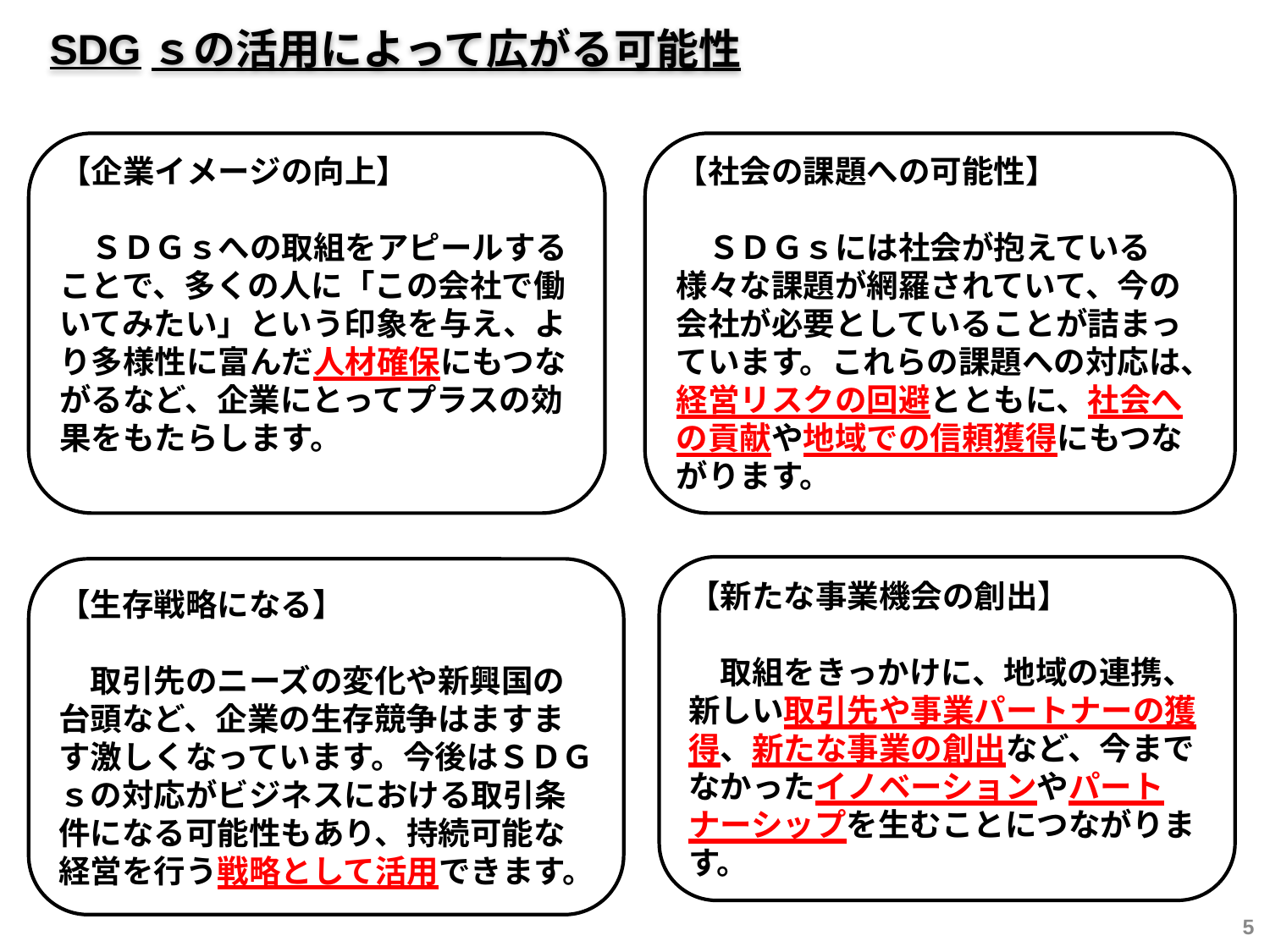

SDGｓの活用によって広がる可能性

【企業イメージの向上】

　ＳＤＧｓへの取組をアピールすることで、多くの人に「この会社で働いてみたい」という印象を与え、より多様性に富んだ人材確保にもつながるなど、企業にとってプラスの効果をもたらします。

【社会の課題への可能性】

　ＳＤＧｓには社会が抱えている様々な課題が網羅されていて、今の会社が必要としていることが詰まっています。これらの課題への対応は、経営リスクの回避とともに、社会への貢献や地域での信頼獲得にもつながります。
【新たな事業機会の創出】

　取組をきっかけに、地域の連携、新しい取引先や事業パートナーの獲得、新たな事業の創出など、今までなかったイノベーションやパートナーシップを生むことにつながります。
【生存戦略になる】

　取引先のニーズの変化や新興国の台頭など、企業の生存競争はますます激しくなっています。今後はＳＤＧｓの対応がビジネスにおける取引条件になる可能性もあり、持続可能な経営を行う戦略として活用できます。
5